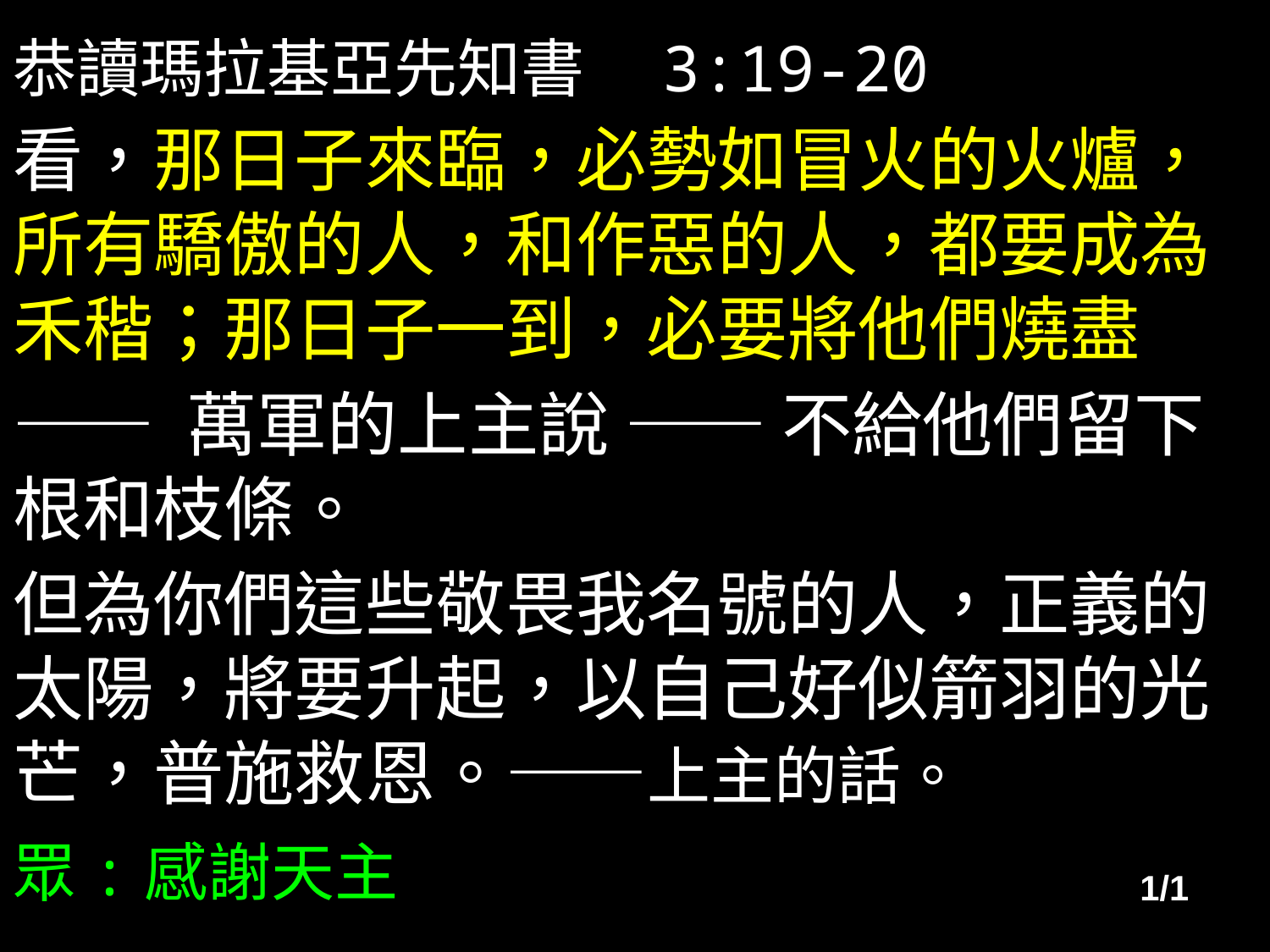

恭讀瑪拉基亞先知書　3:19-20
看，那日子來臨，必勢如冒火的火爐，所有驕傲的人，和作惡的人，都要成為禾稭；那日子一到，必要將他們燒盡
—— 萬軍的上主說 —— 不給他們留下根和枝條。
但為你們這些敬畏我名號的人，正義的太陽，將要升起，以自己好似箭羽的光芒，普施救恩。——上主的話。
眾:感謝天主

1/1